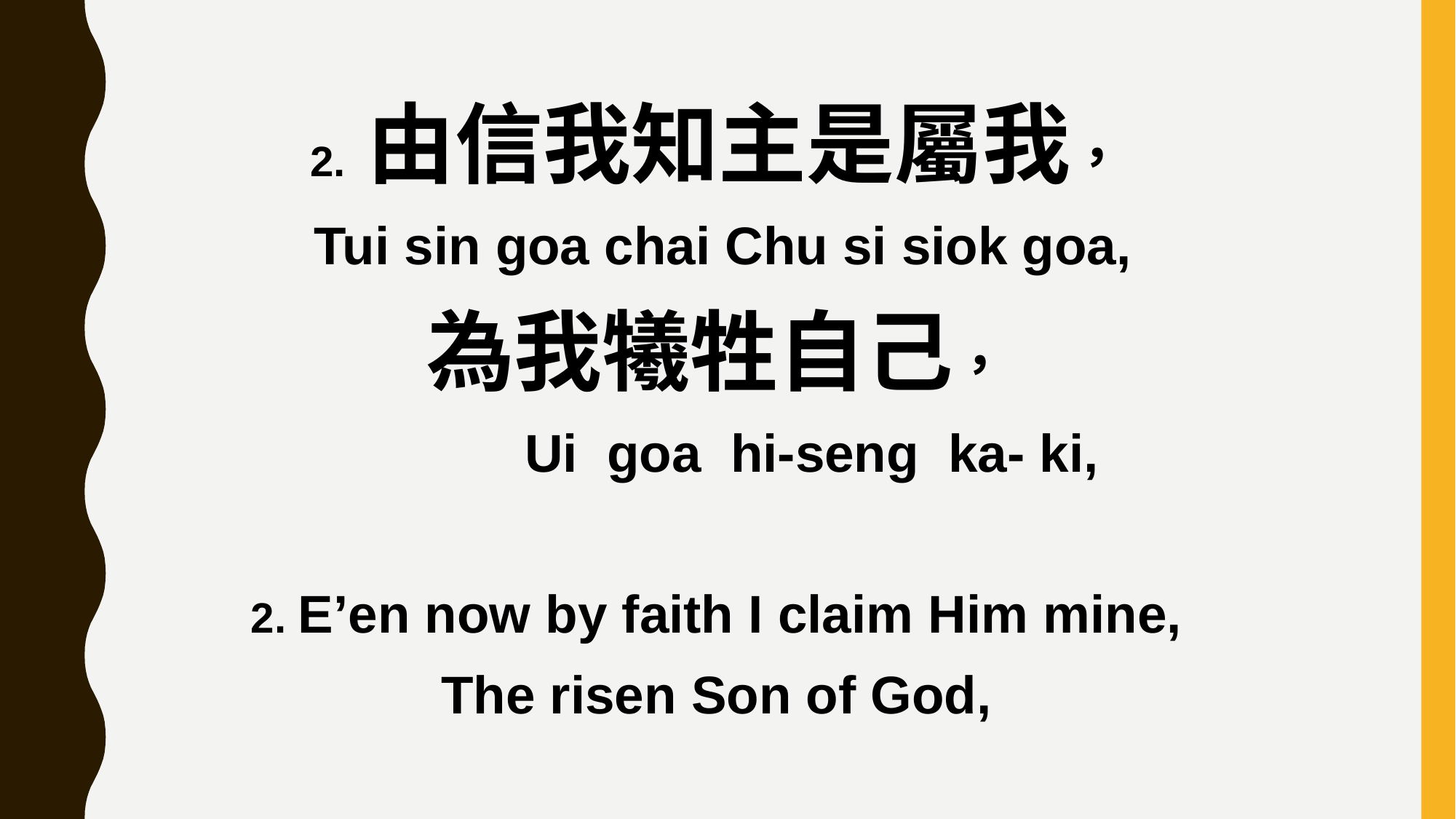

2. 由信我知主是屬我，
 Tui sin goa chai Chu si siok goa,
為我犧牲自己，
                        Ui  goa  hi-seng  ka- ki,

2. E’en now by faith I claim Him mine,
The risen Son of God,